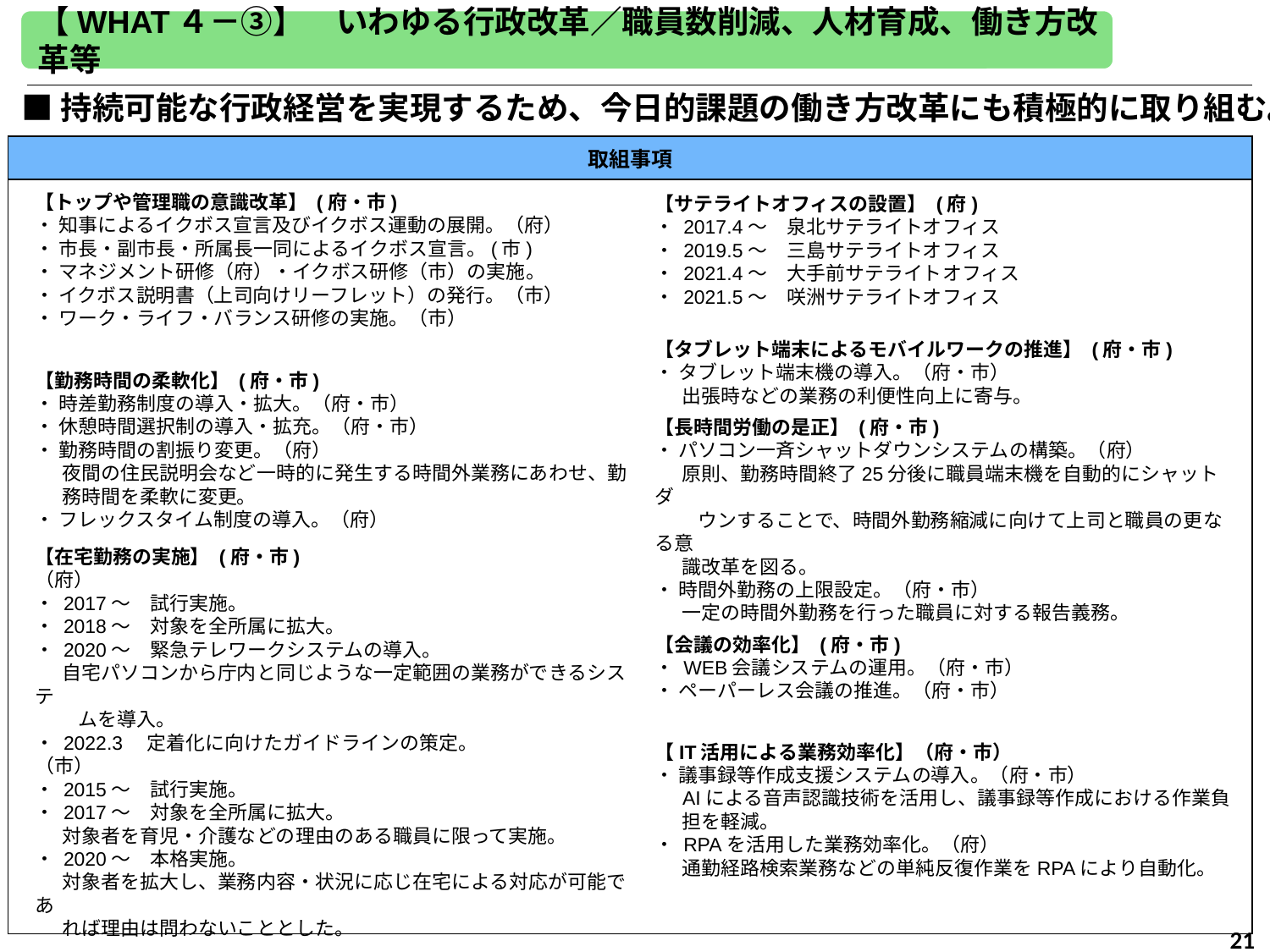

【WHAT４－③】　いわゆる行政改革／職員数削減、人材育成、働き方改革等
■持続可能な行政経営を実現するため、今日的課題の働き方改革にも積極的に取り組む。
| 取組事項 |
| --- |
|  |
【トップや管理職の意識改革】 (府・市)
・ 知事によるイクボス宣言及びイクボス運動の展開。（府）
・ 市長・副市長・所属長一同によるイクボス宣言。(市)
・ マネジメント研修（府）・イクボス研修（市）の実施。
・ イクボス説明書（上司向けリーフレット）の発行。（市）
・ ワーク・ライフ・バランス研修の実施。（市）
【サテライトオフィスの設置】 (府)
・ 2017.4～　泉北サテライトオフィス
・ 2019.5～　三島サテライトオフィス
・ 2021.4～　大手前サテライトオフィス
・ 2021.5～　咲洲サテライトオフィス
【タブレット端末によるモバイルワークの推進】 (府・市)
・ タブレット端末機の導入。（府・市）
     出張時などの業務の利便性向上に寄与。
【勤務時間の柔軟化】 (府・市)
・ 時差勤務制度の導入・拡大。（府・市）
・ 休憩時間選択制の導入・拡充。（府・市）
・ 勤務時間の割振り変更。（府）
     夜間の住民説明会など一時的に発生する時間外業務にあわせ、勤
     務時間を柔軟に変更。
・ フレックスタイム制度の導入。（府）
【長時間労働の是正】 (府・市)
・ パソコン一斉シャットダウンシステムの構築。（府）
     原則、勤務時間終了25分後に職員端末機を自動的にシャットダ
　　 ウンすることで、時間外勤務縮減に向けて上司と職員の更なる意
     識改革を図る。
・ 時間外勤務の上限設定。（府・市）
     一定の時間外勤務を行った職員に対する報告義務。
【在宅勤務の実施】 (府・市)
（府）
・ 2017～　試行実施。
・ 2018～　対象を全所属に拡大。
・ 2020～　緊急テレワークシステムの導入。
     自宅パソコンから庁内と同じような一定範囲の業務ができるシステ
　　 ムを導入。
・ 2022.3　定着化に向けたガイドラインの策定。
（市）
・ 2015～　試行実施。
・ 2017～　対象を全所属に拡大。
     対象者を育児・介護などの理由のある職員に限って実施。
・ 2020～　本格実施。
     対象者を拡大し、業務内容・状況に応じ在宅による対応が可能であ
     れば理由は問わないこととした。
【会議の効率化】 (府・市)
・ WEB会議システムの運用。（府・市）
・ ペーパーレス会議の推進。（府・市）
【IT活用による業務効率化】（府・市）
・ 議事録等作成支援システムの導入。（府・市）
     AIによる音声認識技術を活用し、議事録等作成における作業負
     担を軽減。
・ RPAを活用した業務効率化。（府）
     通勤経路検索業務などの単純反復作業をRPAにより自動化。
21